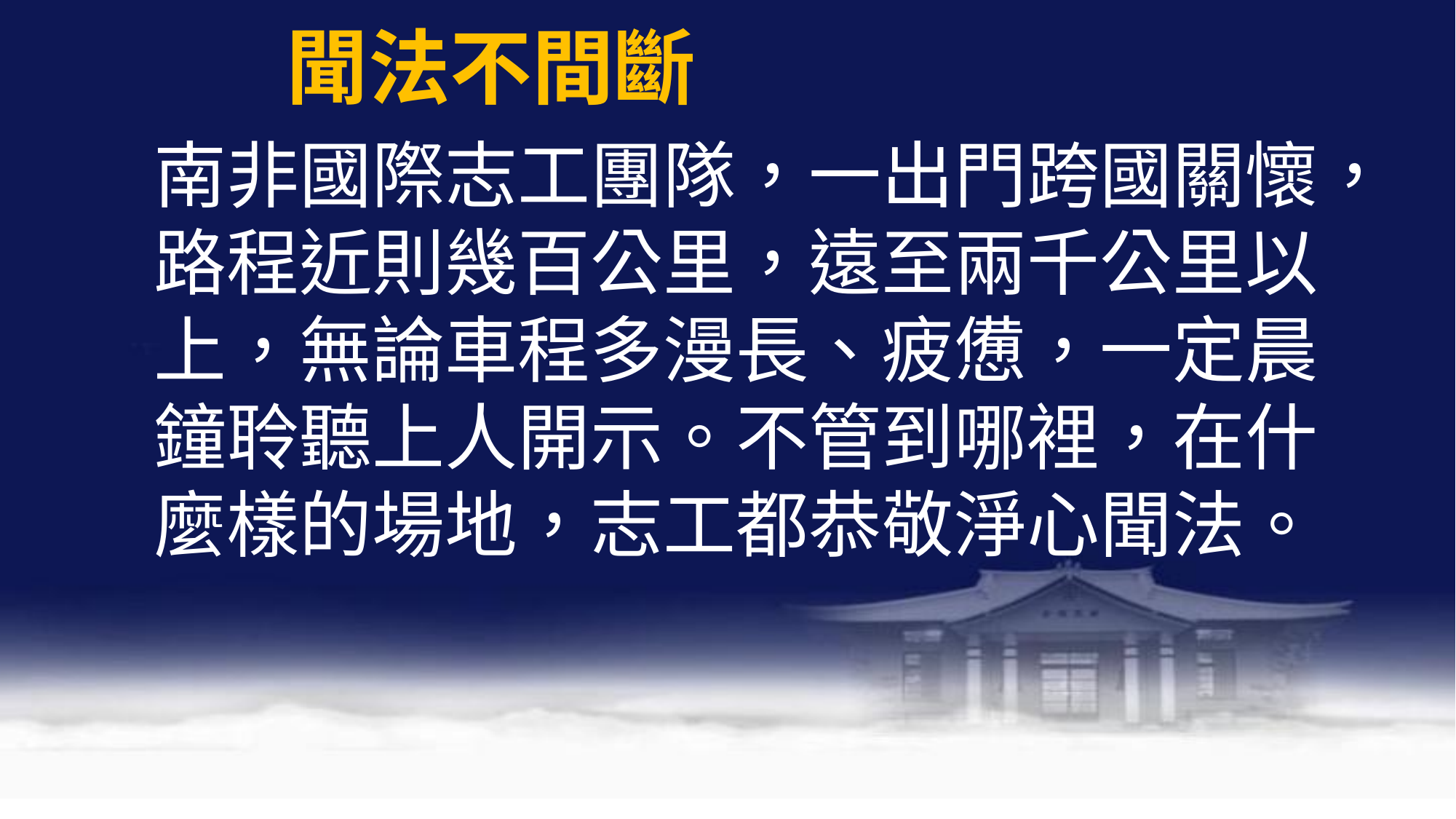

聞法不間斷
南非國際志工團隊，一出門跨國關懷，路程近則幾百公里，遠至兩千公里以上，無論車程多漫長、疲憊，一定晨鐘聆聽上人開示。不管到哪裡，在什麼樣的場地，志工都恭敬淨心聞法。